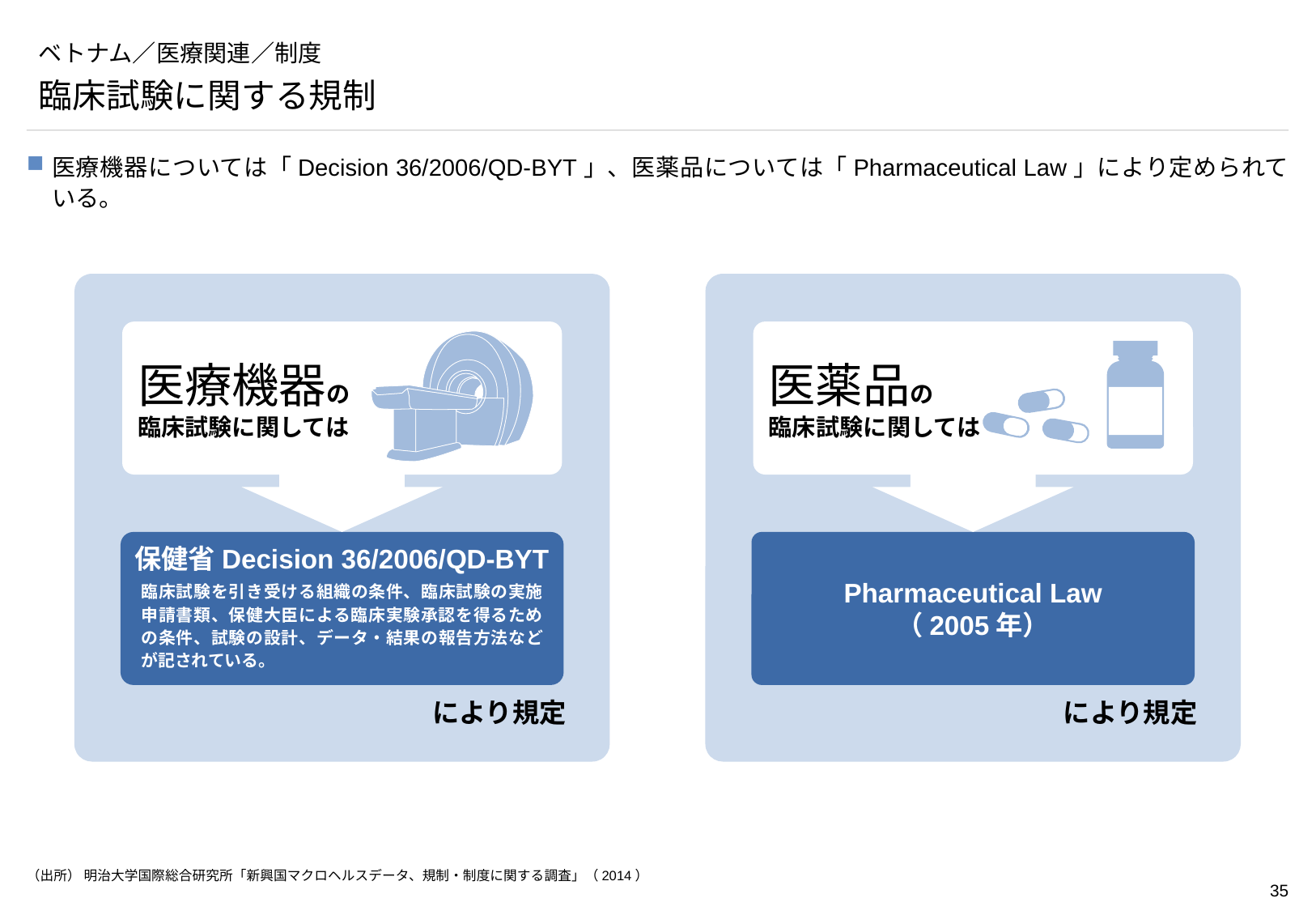

# ベトナム／医療関連／制度
臨床試験に関する規制
医療機器については「Decision 36/2006/QD-BYT」、医薬品については「Pharmaceutical Law」により定められている。
により規定
により規定
医療機器の
臨床試験に関しては
医薬品の
臨床試験に関しては

保健省Decision 36/2006/QD-BYT
Pharmaceutical Law
（2005年）
臨床試験を引き受ける組織の条件、臨床試験の実施申請書類、保健大臣による臨床実験承認を得るための条件、試験の設計、データ・結果の報告方法などが記されている。
（出所） 明治大学国際総合研究所「新興国マクロヘルスデータ、規制・制度に関する調査」（2014）